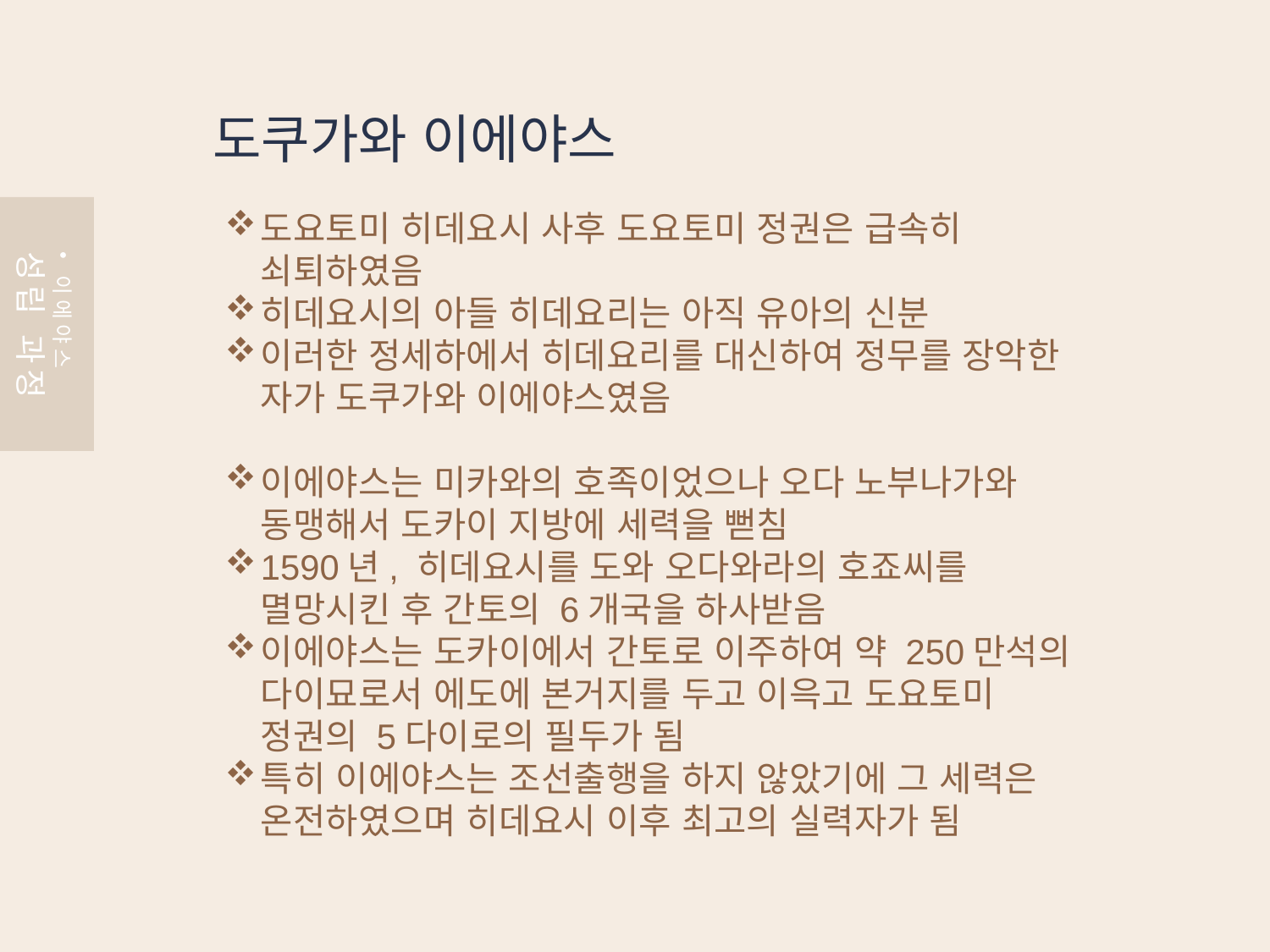

도쿠가와 이에야스

도요토미 히데요시 사후 도요토미 정권은 급속히 쇠퇴하였음
히데요시의 아들 히데요리는 아직 유아의 신분
이러한 정세하에서 히데요리를 대신하여 정무를 장악한 자가 도쿠가와 이에야스였음

이에야스는 미카와의 호족이었으나 오다 노부나가와 동맹해서 도카이 지방에 세력을 뻗침
1590년, 히데요시를 도와 오다와라의 호죠씨를 멸망시킨 후 간토의 6개국을 하사받음
이에야스는 도카이에서 간토로 이주하여 약 250만석의 다이묘로서 에도에 본거지를 두고 이윽고 도요토미 정권의 5다이로의 필두가 됨
특히 이에야스는 조선출행을 하지 않았기에 그 세력은 온전하였으며 히데요시 이후 최고의 실력자가 됨
이에야스
성립 과정